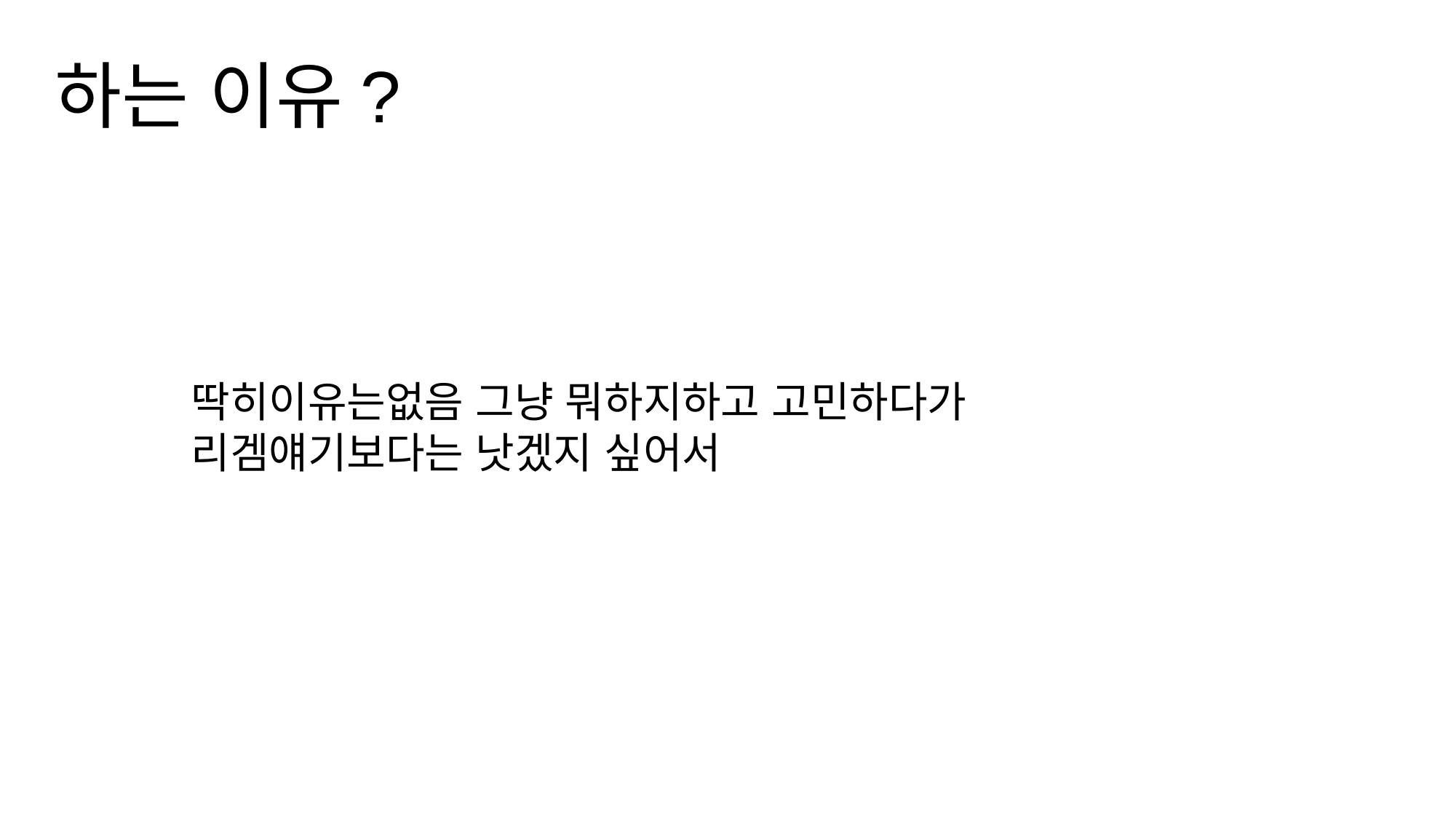

하는 이유?
딱히이유는없음 그냥 뭐하지하고 고민하다가
리겜얘기보다는 낫겠지 싶어서